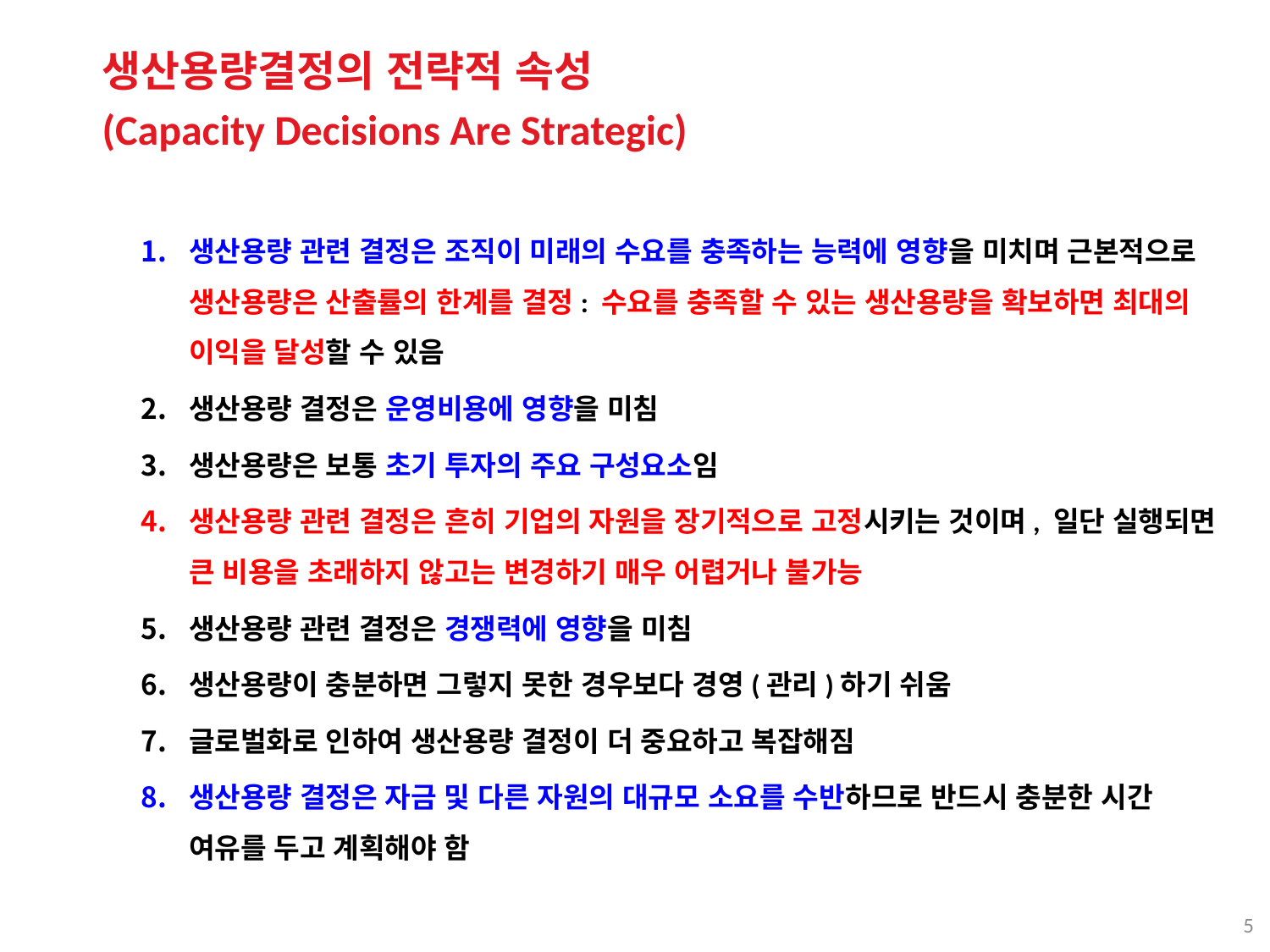

생산용량결정의 전략적 속성
(Capacity Decisions Are Strategic)
생산용량 관련 결정은 조직이 미래의 수요를 충족하는 능력에 영향을 미치며 근본적으로 생산용량은 산출률의 한계를 결정: 수요를 충족할 수 있는 생산용량을 확보하면 최대의 이익을 달성할 수 있음
생산용량 결정은 운영비용에 영향을 미침
생산용량은 보통 초기 투자의 주요 구성요소임
생산용량 관련 결정은 흔히 기업의 자원을 장기적으로 고정시키는 것이며, 일단 실행되면 큰 비용을 초래하지 않고는 변경하기 매우 어렵거나 불가능
생산용량 관련 결정은 경쟁력에 영향을 미침
생산용량이 충분하면 그렇지 못한 경우보다 경영(관리)하기 쉬움
글로벌화로 인하여 생산용량 결정이 더 중요하고 복잡해짐
생산용량 결정은 자금 및 다른 자원의 대규모 소요를 수반하므로 반드시 충분한 시간 여유를 두고 계획해야 함

5